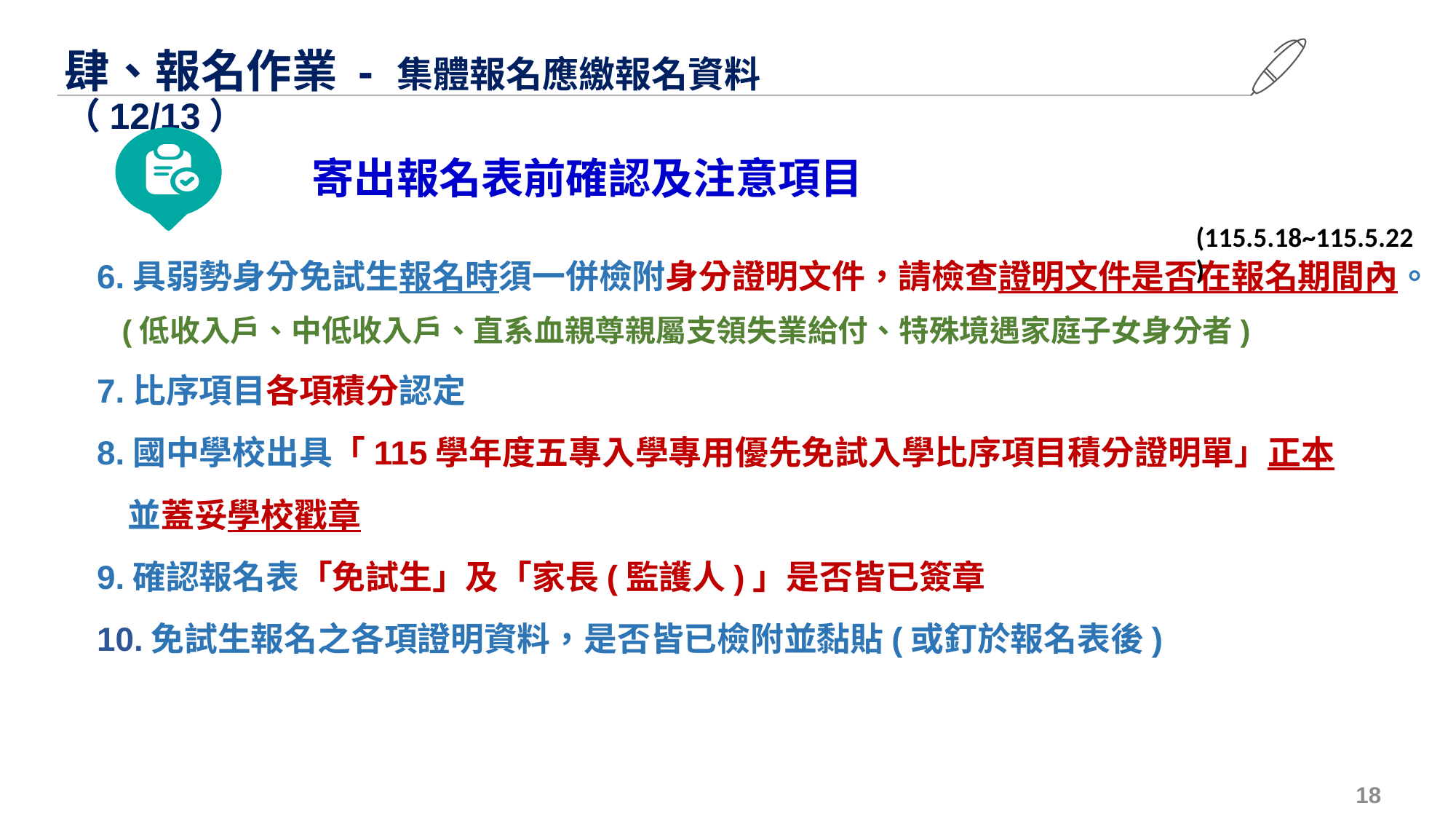

肆、報名作業 - 集體報名應繳報名資料（12/13）

寄出報名表前確認及注意項目
6.具弱勢身分免試生報名時須一併檢附身分證明文件，請檢查證明文件是否在報名期間內。
   (低收入戶、中低收入戶、直系血親尊親屬支領失業給付、特殊境遇家庭子女身分者)
7.比序項目各項積分認定
8.國中學校出具「115學年度五專入學專用優先免試入學比序項目積分證明單」正本
   並蓋妥學校戳章
9.確認報名表「免試生」及「家長(監護人)」是否皆已簽章
10.免試生報名之各項證明資料，是否皆已檢附並黏貼(或釘於報名表後)
(115.5.18~115.5.22)
18